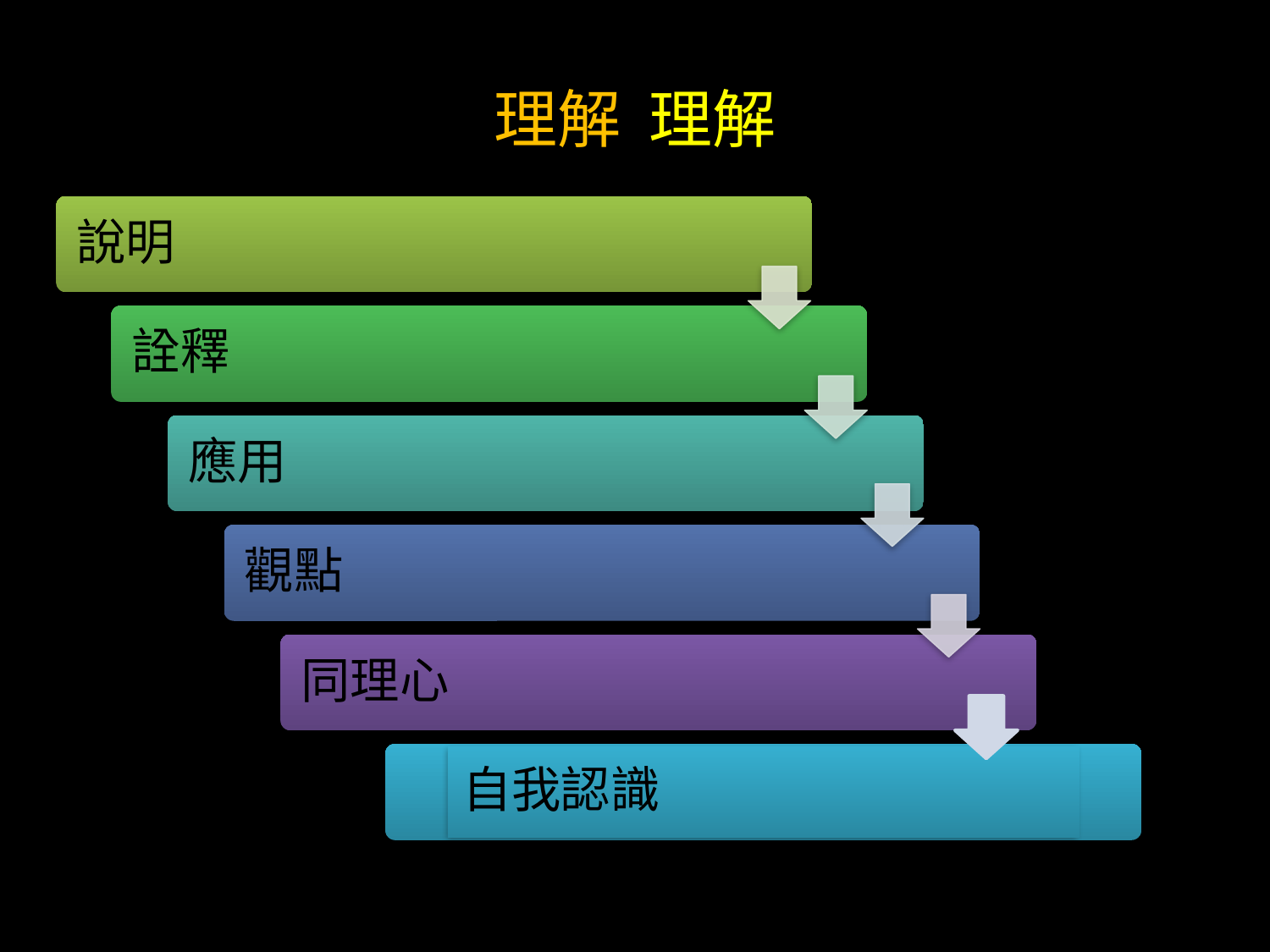

# 理解  理解
說明
詮釋
應用
觀點
同理心

自我認識